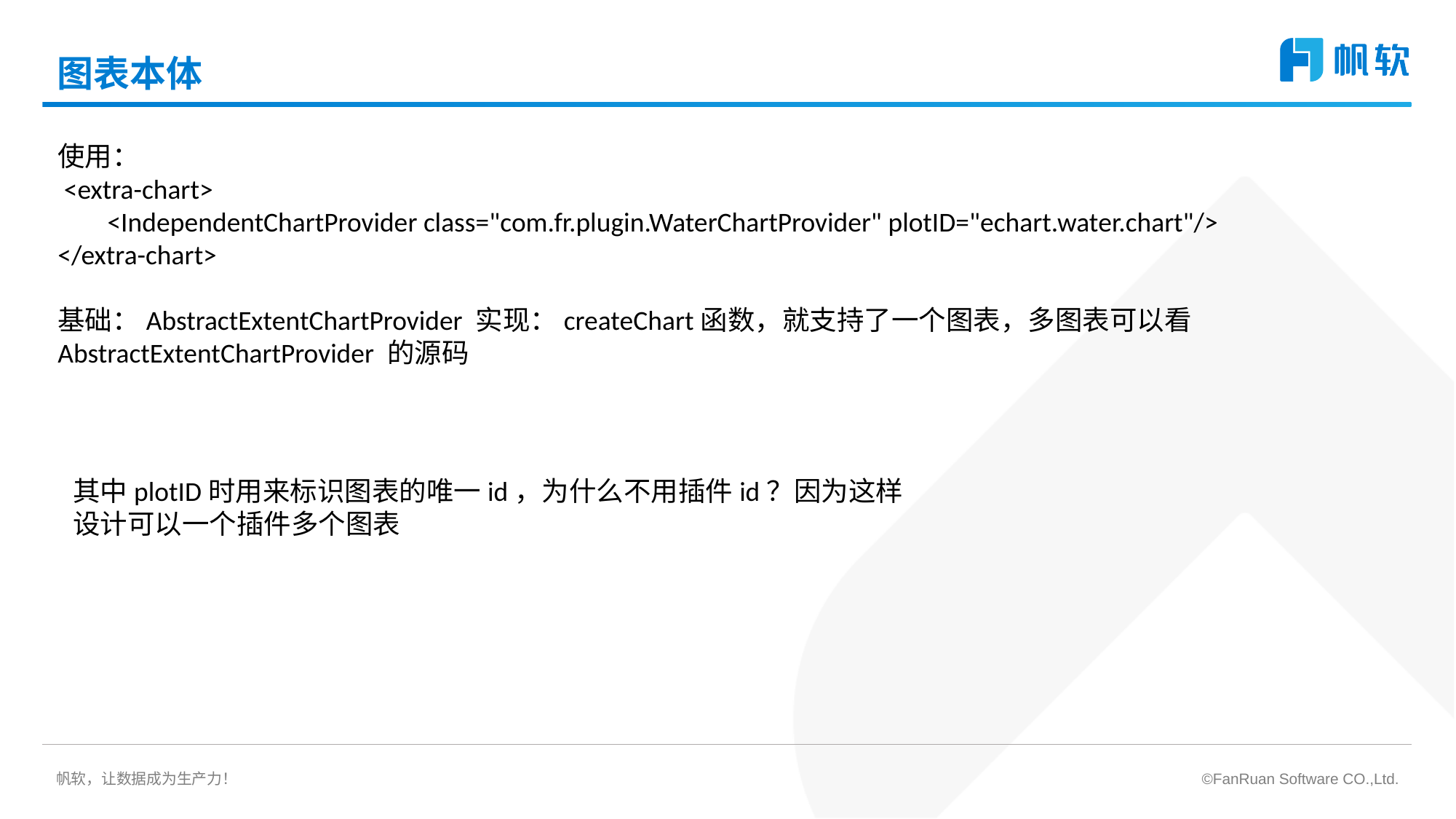

# 图表本体
使用：
 <extra-chart>
        <IndependentChartProvider class="com.fr.plugin.WaterChartProvider" plotID="echart.water.chart"/>
</extra-chart>

基础：AbstractExtentChartProvider 实现：createChart函数，就支持了一个图表，多图表可以看AbstractExtentChartProvider 的源码
其中plotID时用来标识图表的唯一id，为什么不用插件id？因为这样设计可以一个插件多个图表